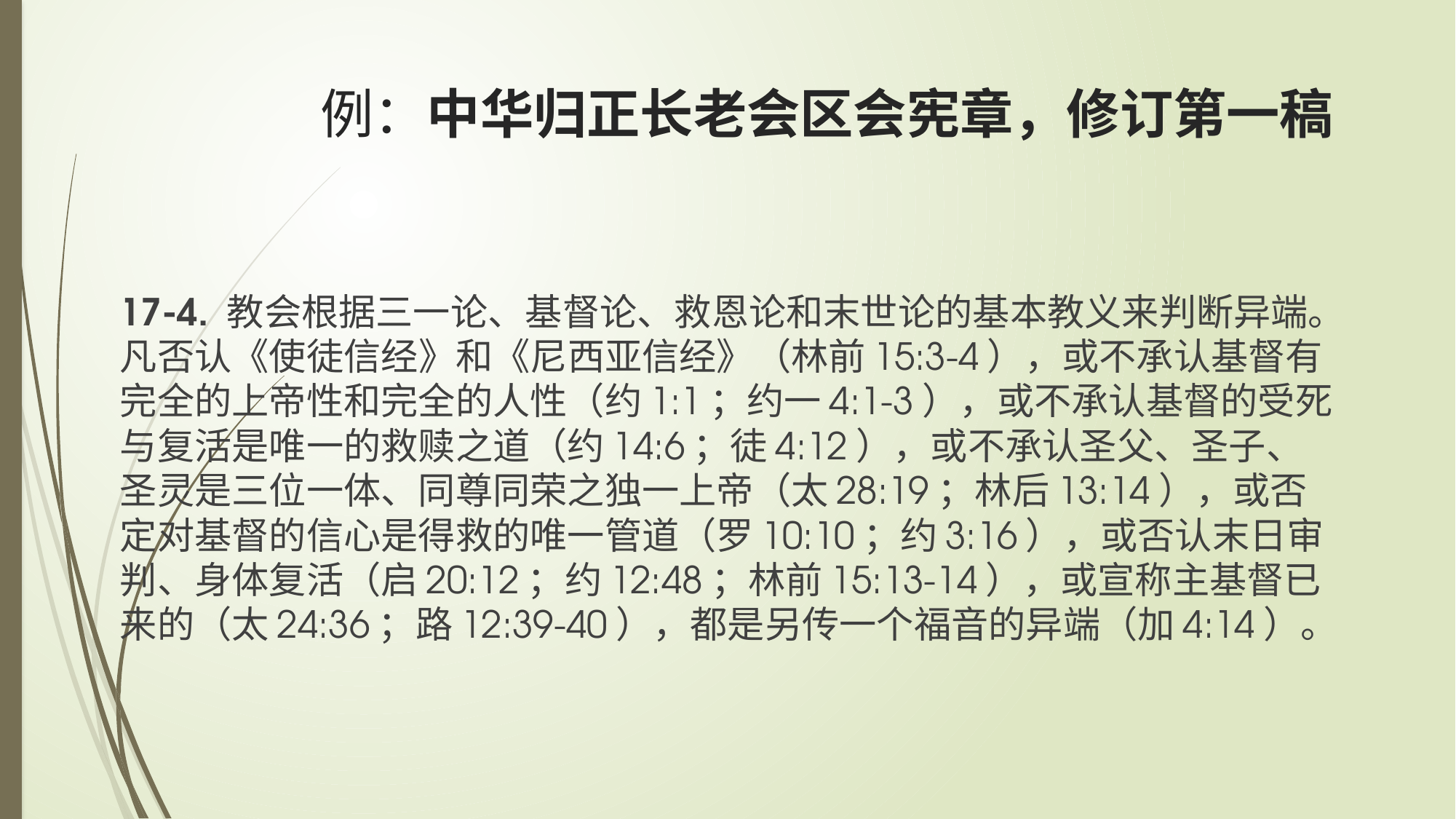

# 例：中华归正长老会区会宪章，修订第一稿
17-4. 教会根据三一论、基督论、救恩论和末世论的基本教义来判断异端。凡否认《使徒信经》和《尼西亚信经》（林前15:3-4），或不承认基督有完全的上帝性和完全的人性（约1:1；约一4:1-3），或不承认基督的受死与复活是唯一的救赎之道（约14:6；徒4:12），或不承认圣父、圣子、圣灵是三位一体、同尊同荣之独一上帝（太28:19；林后13:14），或否定对基督的信心是得救的唯一管道（罗10:10；约3:16），或否认末日审判、身体复活（启20:12；约12:48；林前15:13-14），或宣称主基督已来的（太24:36；路12:39-40），都是另传一个福音的异端（加4:14）。